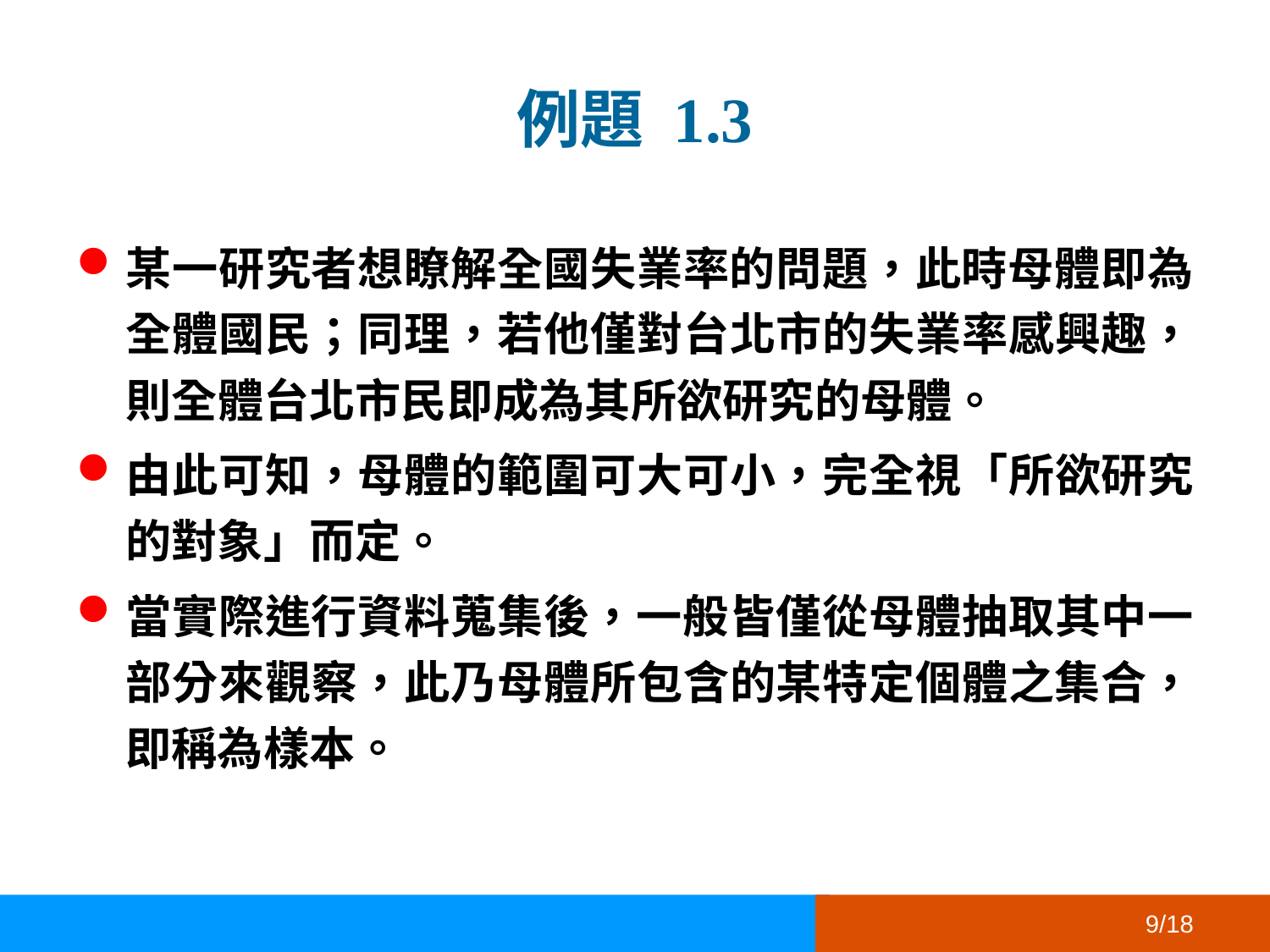

# 例題 1.3
某一研究者想瞭解全國失業率的問題，此時母體即為全體國民；同理，若他僅對台北市的失業率感興趣，則全體台北市民即成為其所欲研究的母體。
由此可知，母體的範圍可大可小，完全視「所欲研究的對象」而定。
當實際進行資料蒐集後，一般皆僅從母體抽取其中一部分來觀察，此乃母體所包含的某特定個體之集合，即稱為樣本。
9/18